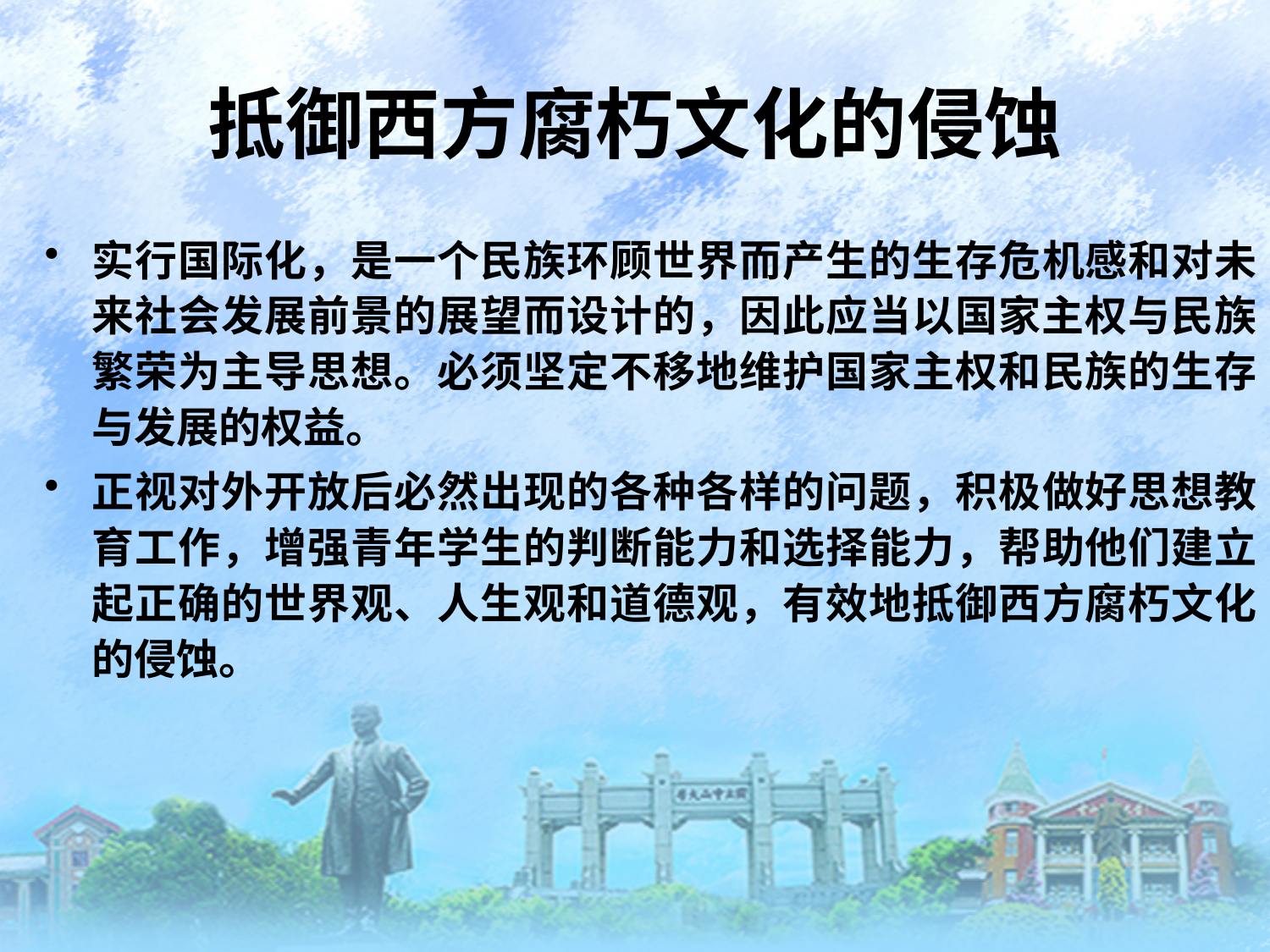

# 抵御西方腐朽文化的侵蚀
实行国际化，是一个民族环顾世界而产生的生存危机感和对未来社会发展前景的展望而设计的，因此应当以国家主权与民族繁荣为主导思想。必须坚定不移地维护国家主权和民族的生存与发展的权益。
正视对外开放后必然出现的各种各样的问题，积极做好思想教育工作，增强青年学生的判断能力和选择能力，帮助他们建立起正确的世界观、人生观和道德观，有效地抵御西方腐朽文化的侵蚀。